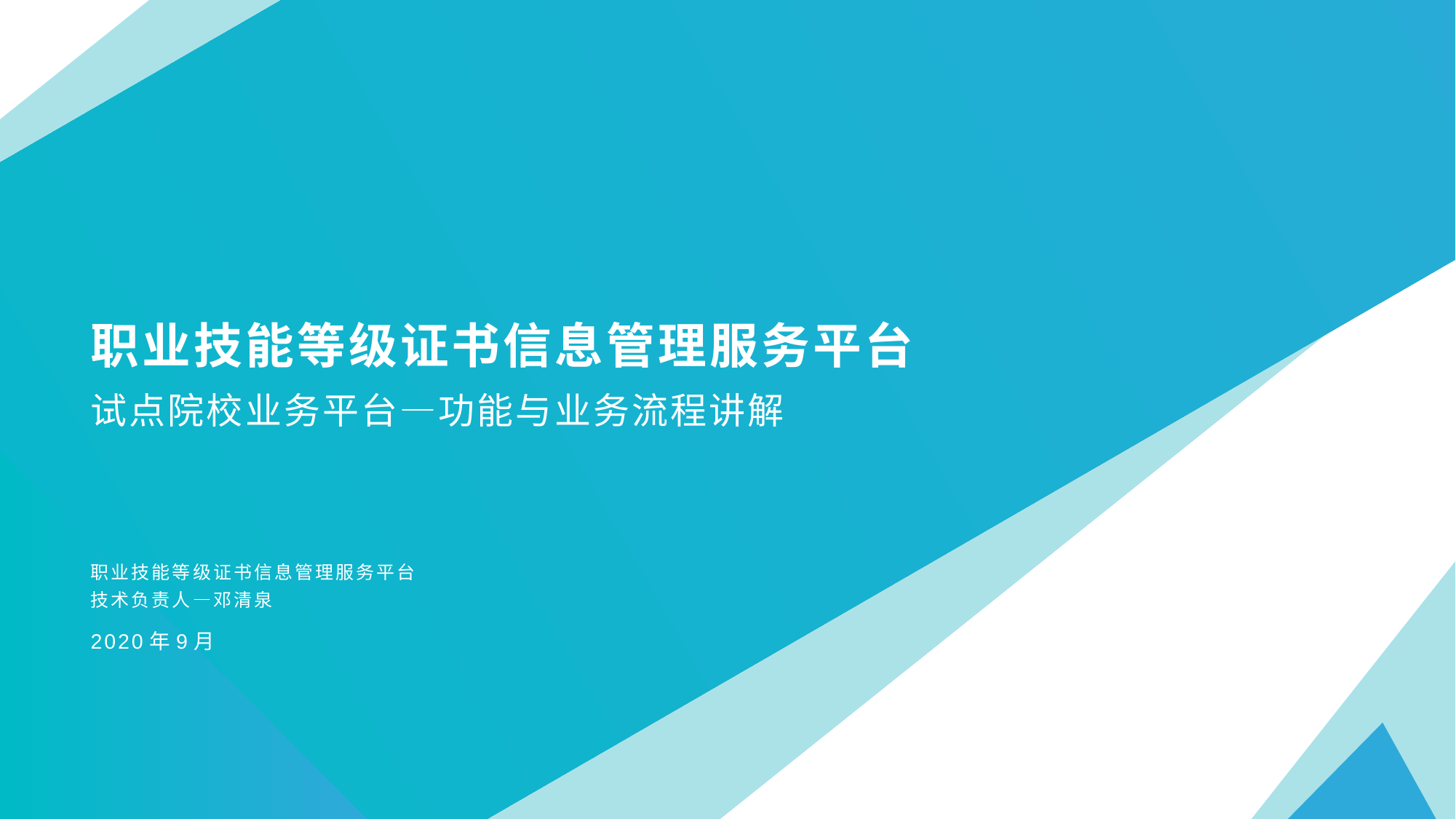

# 职业技能等级证书信息管理服务平台
试点院校业务平台—功能与业务流程讲解
职业技能等级证书信息管理服务平台
技术负责人—邓清泉
2020年9月